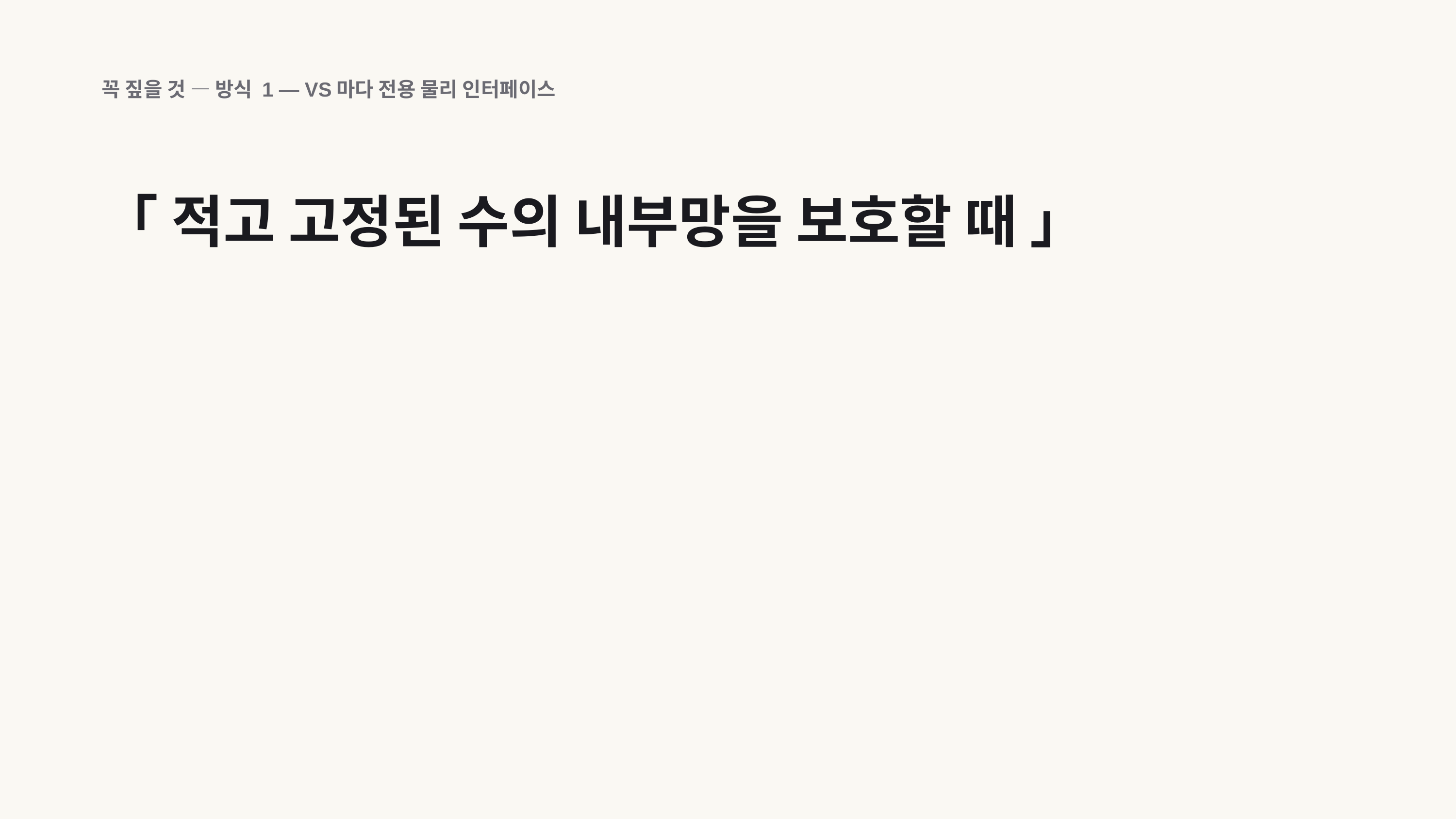

꼭 짚을 것 — 방식 1 — VS마다 전용 물리 인터페이스
「 적고 고정된 수의 내부망을 보호할 때 」